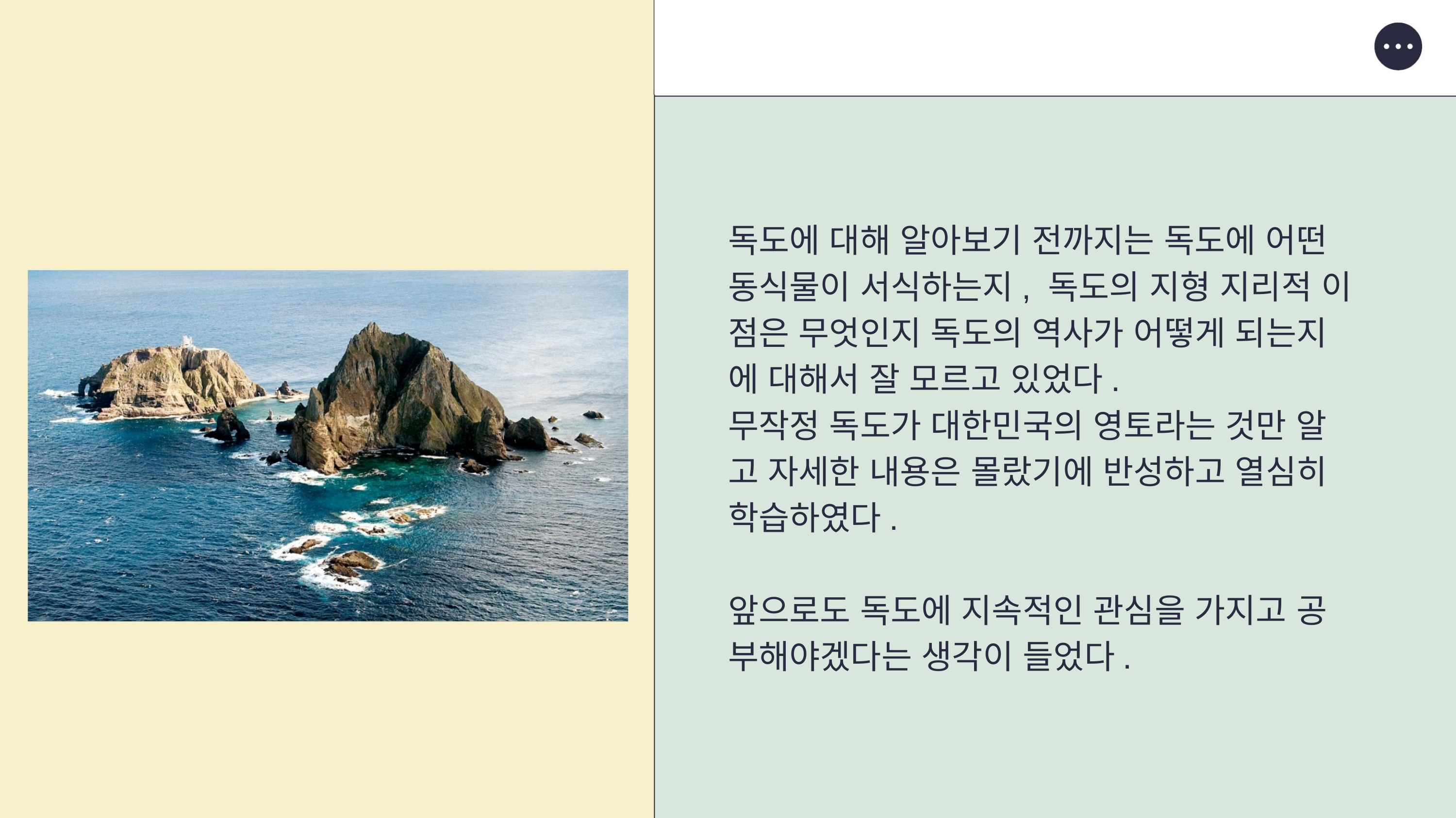

독도 학습 후의 생각
독도에 대해 알아보기 전까지는 독도에 어떤
동식물이 서식하는지, 독도의 지형 지리적 이
점은 무엇인지 독도의 역사가 어떻게 되는지
에 대해서 잘 모르고 있었다.
무작정 독도가 대한민국의 영토라는 것만 알
고 자세한 내용은 몰랐기에 반성하고 열심히
학습하였다.
앞으로도 독도에 지속적인 관심을 가지고 공
부해야겠다는 생각이 들었다.